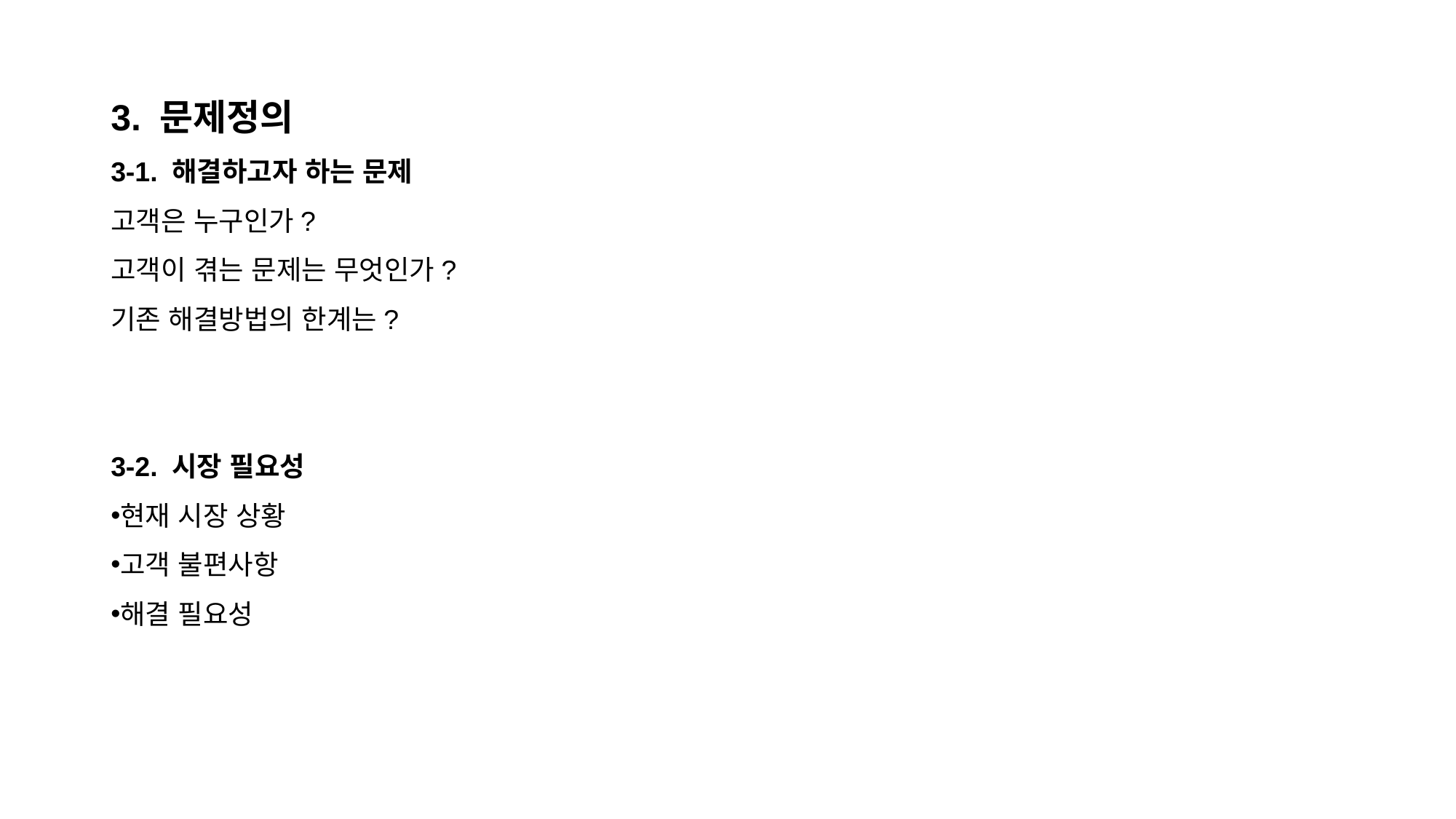

3. 문제정의
3-1. 해결하고자 하는 문제
고객은 누구인가?
고객이 겪는 문제는 무엇인가?
기존 해결방법의 한계는?

3-2. 시장 필요성
현재 시장 상황
고객 불편사항
해결 필요성